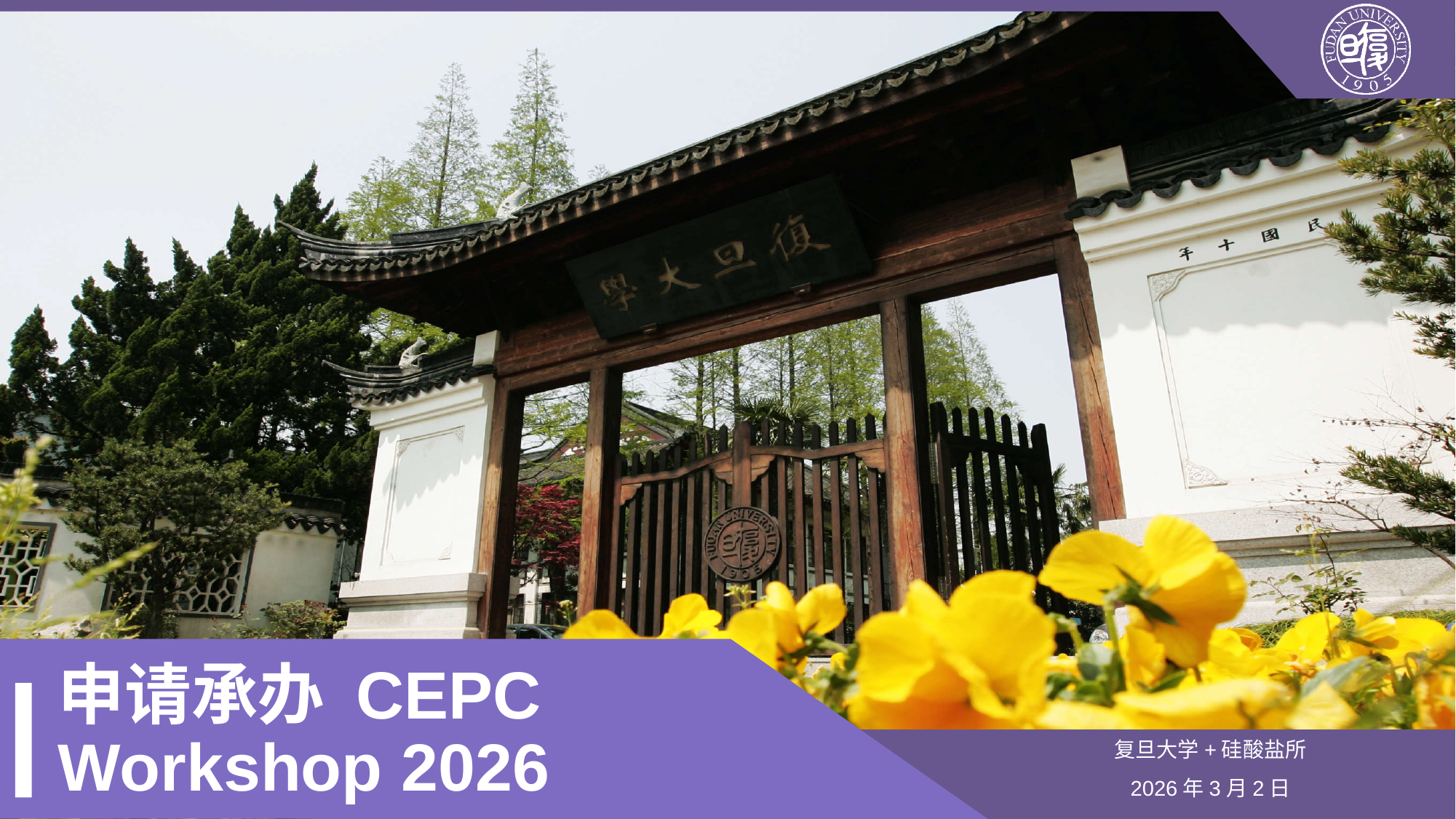

# 申请承办 CEPC Workshop 2026
复旦大学+硅酸盐所
2026年3月2日